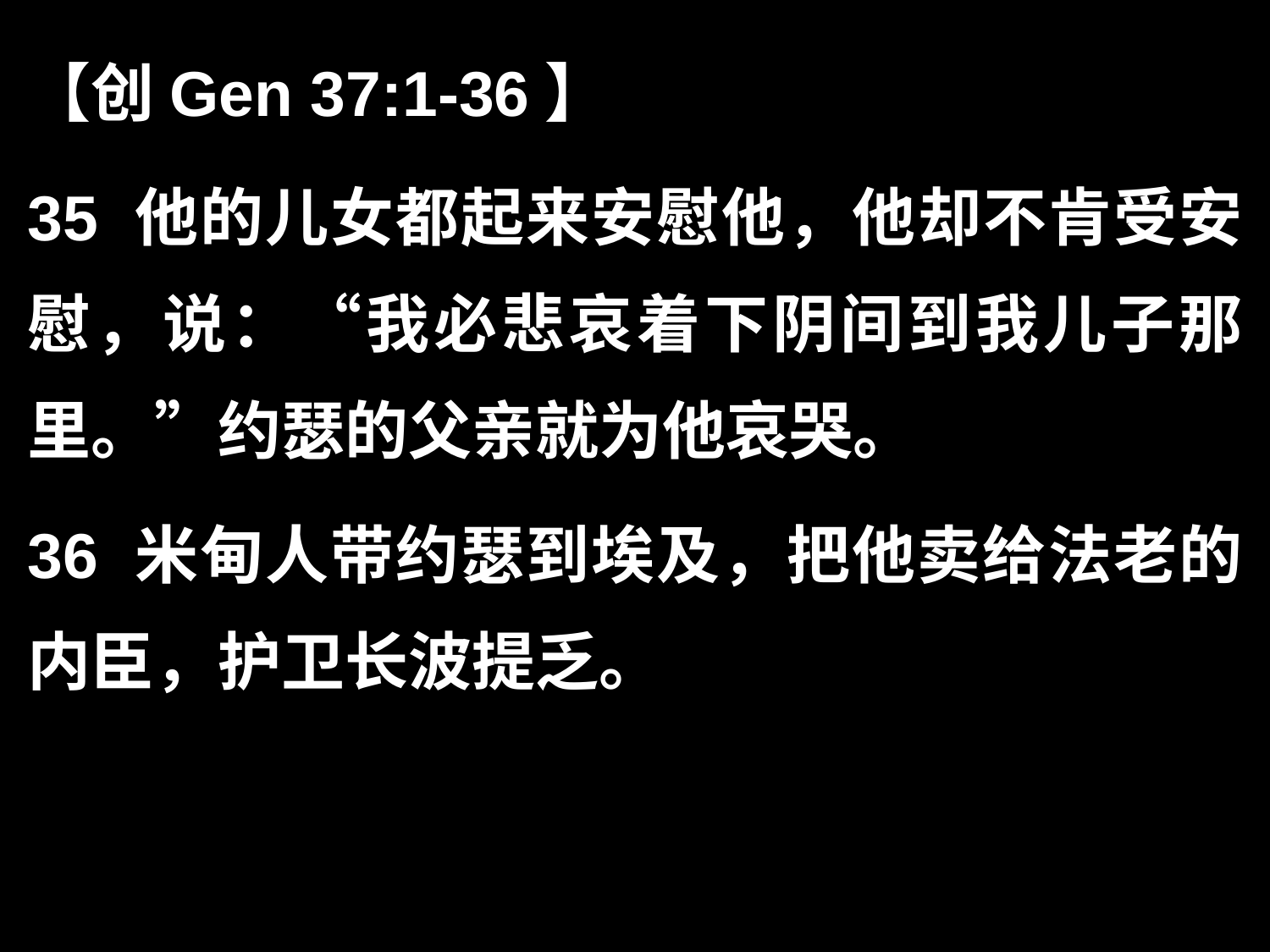

【创Gen 37:1-36】
35 他的儿女都起来安慰他，他却不肯受安慰，说：“我必悲哀着下阴间到我儿子那里。”约瑟的父亲就为他哀哭。
36 米甸人带约瑟到埃及，把他卖给法老的内臣，护卫长波提乏。